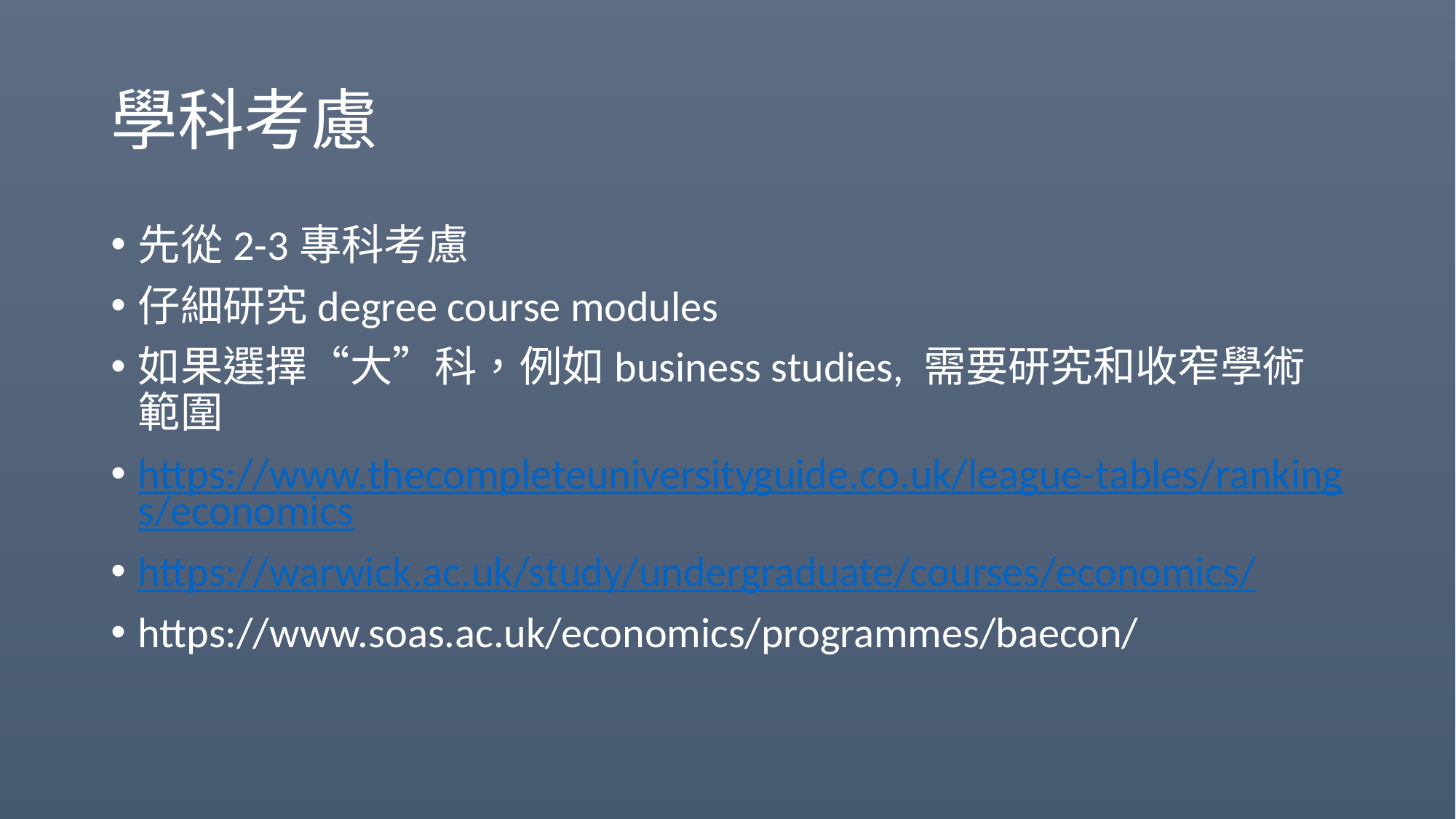

# 學科考慮
先從2-3專科考慮
仔細研究degree course modules
如果選擇“大”科，例如business studies, 需要研究和收窄學術範圍
https://www.thecompleteuniversityguide.co.uk/league-tables/rankings/economics
https://warwick.ac.uk/study/undergraduate/courses/economics/
https://www.soas.ac.uk/economics/programmes/baecon/